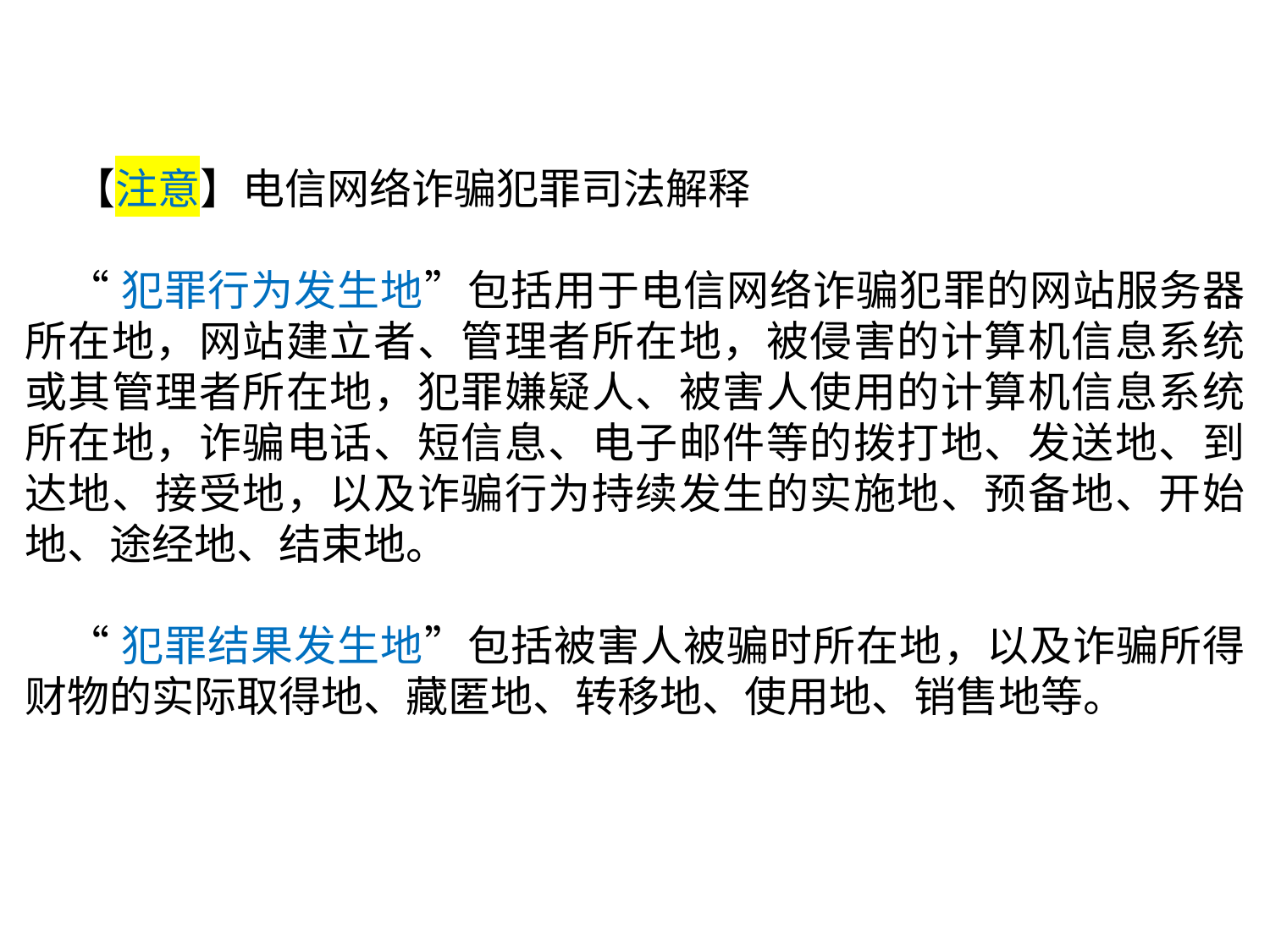

【注意】电信网络诈骗犯罪司法解释

    “犯罪行为发生地”包括用于电信网络诈骗犯罪的网站服务器所在地，网站建立者、管理者所在地，被侵害的计算机信息系统或其管理者所在地，犯罪嫌疑人、被害人使用的计算机信息系统所在地，诈骗电话、短信息、电子邮件等的拨打地、发送地、到达地、接受地，以及诈骗行为持续发生的实施地、预备地、开始地、途经地、结束地。

    “犯罪结果发生地”包括被害人被骗时所在地，以及诈骗所得财物的实际取得地、藏匿地、转移地、使用地、销售地等。